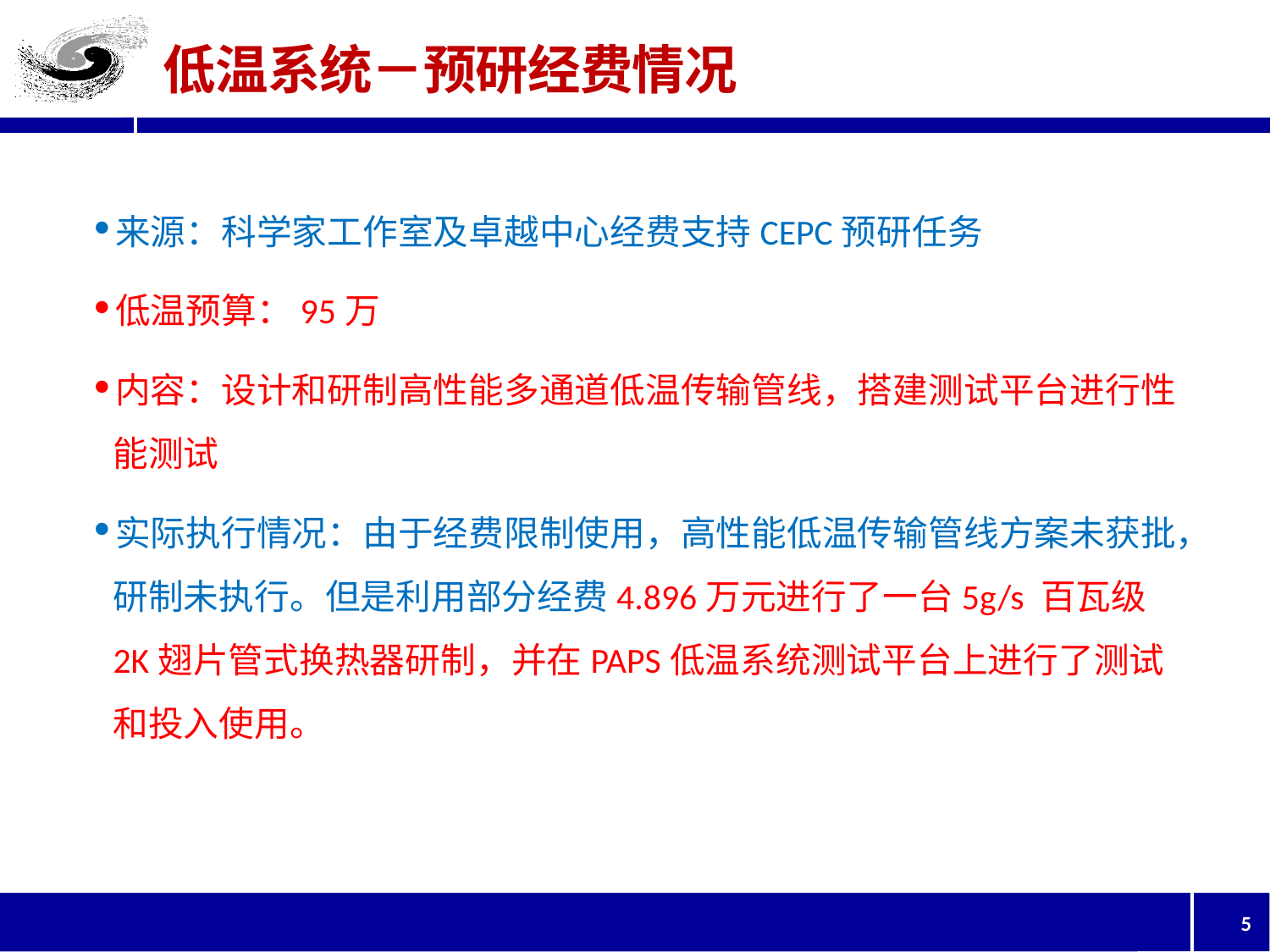

# 低温系统－预研经费情况
来源：科学家工作室及卓越中心经费支持CEPC预研任务
低温预算：95万
内容：设计和研制高性能多通道低温传输管线，搭建测试平台进行性能测试
实际执行情况：由于经费限制使用，高性能低温传输管线方案未获批，研制未执行。但是利用部分经费4.896万元进行了一台5g/s 百瓦级2K翅片管式换热器研制，并在PAPS低温系统测试平台上进行了测试和投入使用。